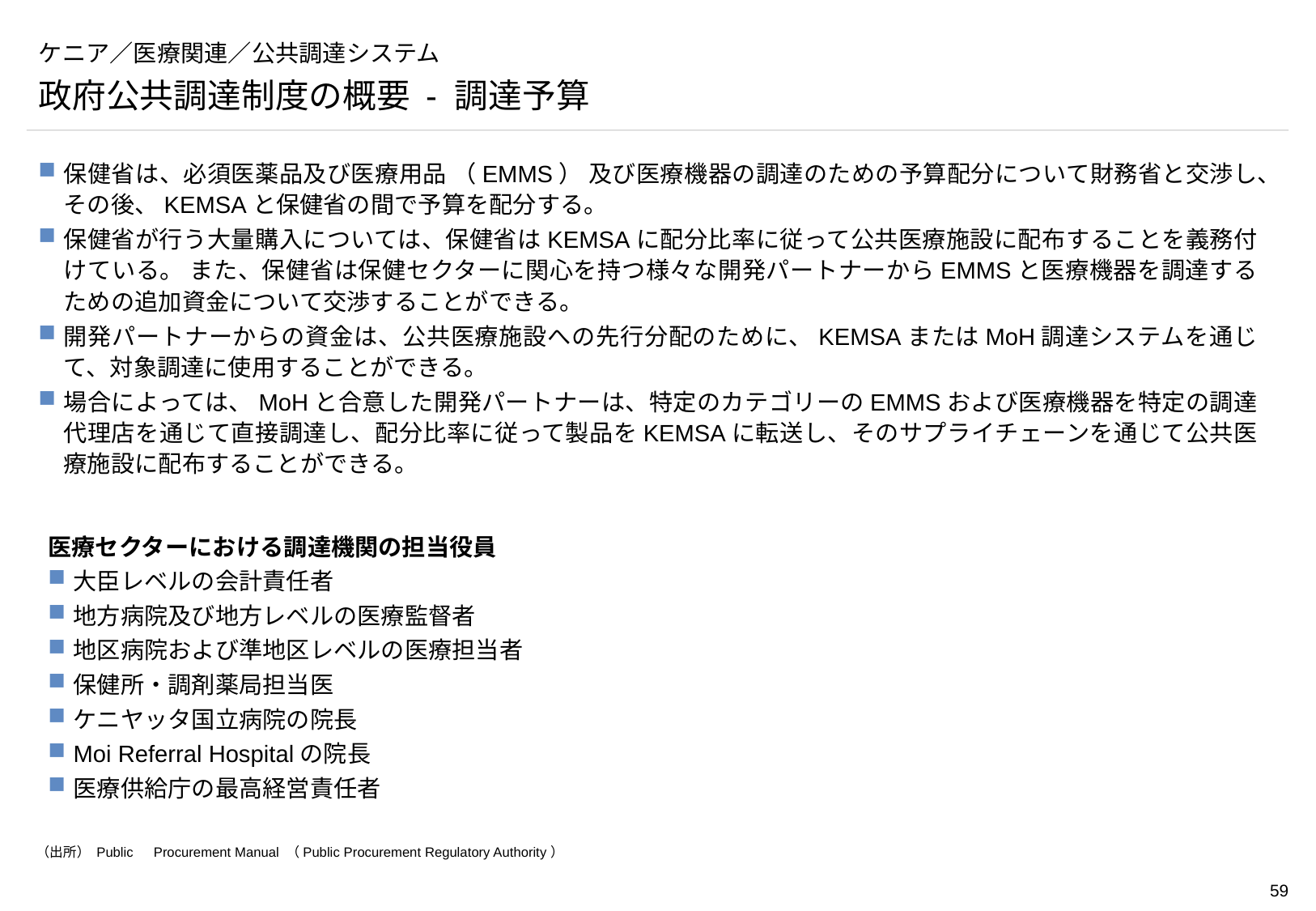

# ケニア／医療関連／公共調達システム
政府公共調達制度の概要 - 調達予算
保健省は、必須医薬品及び医療用品 （EMMS） 及び医療機器の調達のための予算配分について財務省と交渉し、その後、KEMSAと保健省の間で予算を配分する。
保健省が行う大量購入については、保健省はKEMSAに配分比率に従って公共医療施設に配布することを義務付けている。 また、保健省は保健セクターに関心を持つ様々な開発パートナーからEMMSと医療機器を調達するための追加資金について交渉することができる。
開発パートナーからの資金は、公共医療施設への先行分配のために、KEMSAまたはMoH調達システムを通じて、対象調達に使用することができる。
場合によっては、MoHと合意した開発パートナーは、特定のカテゴリーのEMMSおよび医療機器を特定の調達代理店を通じて直接調達し、配分比率に従って製品をKEMSAに転送し、そのサプライチェーンを通じて公共医療施設に配布することができる。
医療セクターにおける調達機関の担当役員
大臣レベルの会計責任者
地方病院及び地方レベルの医療監督者
地区病院および準地区レベルの医療担当者
保健所・調剤薬局担当医
ケニヤッタ国立病院の院長
Moi Referral Hospitalの院長
医療供給庁の最高経営責任者
（出所） Public　Procurement Manual （Public Procurement Regulatory Authority）